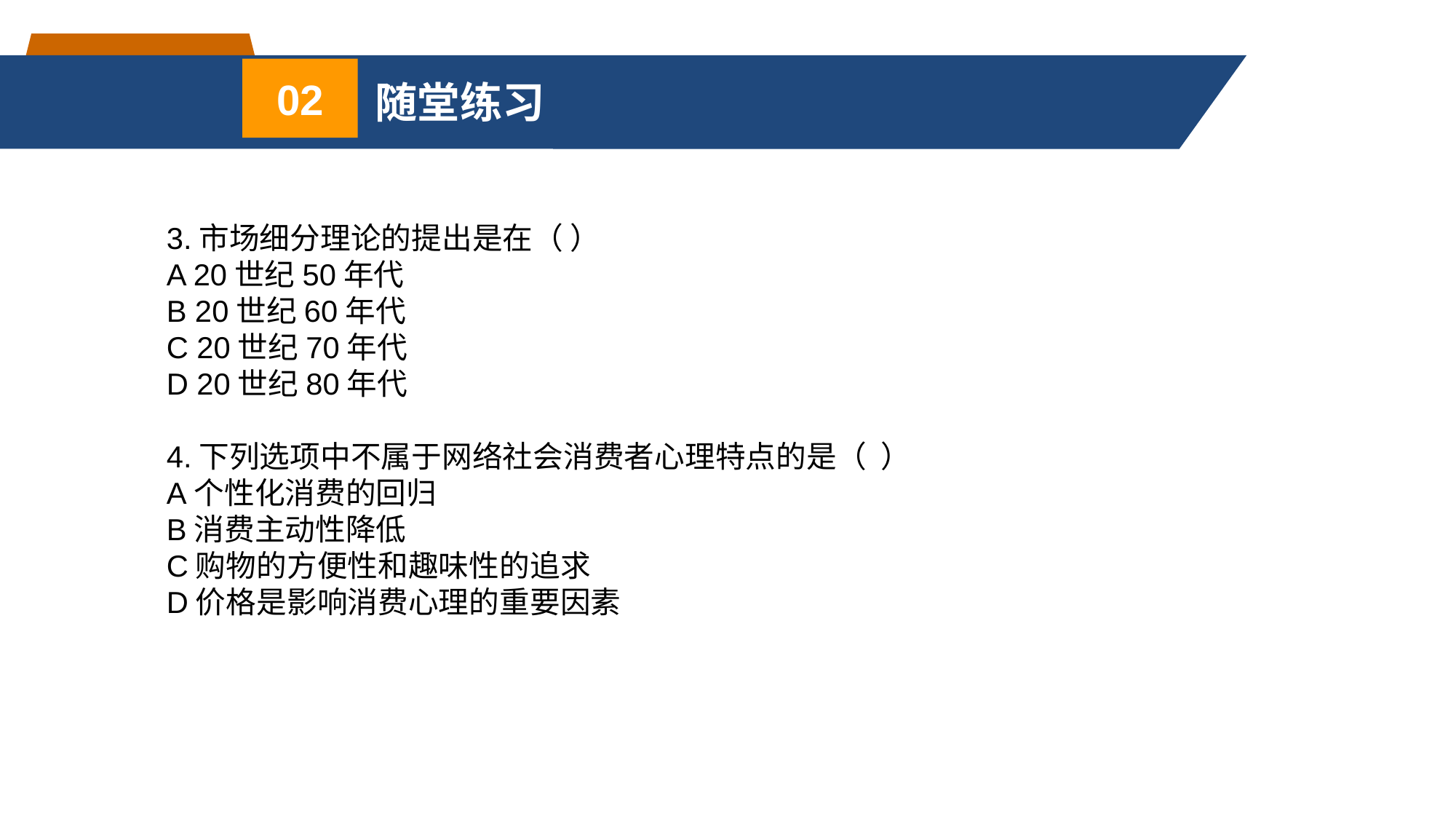

02
随堂练习
3.市场细分理论的提出是在（ ）
A 20世纪50年代
B 20世纪60年代
C 20世纪70年代
D 20世纪80年代

4.下列选项中不属于网络社会消费者心理特点的是（  ）
A个性化消费的回归
B消费主动性降低
C购物的方便性和趣味性的追求
D价格是影响消费心理的重要因素